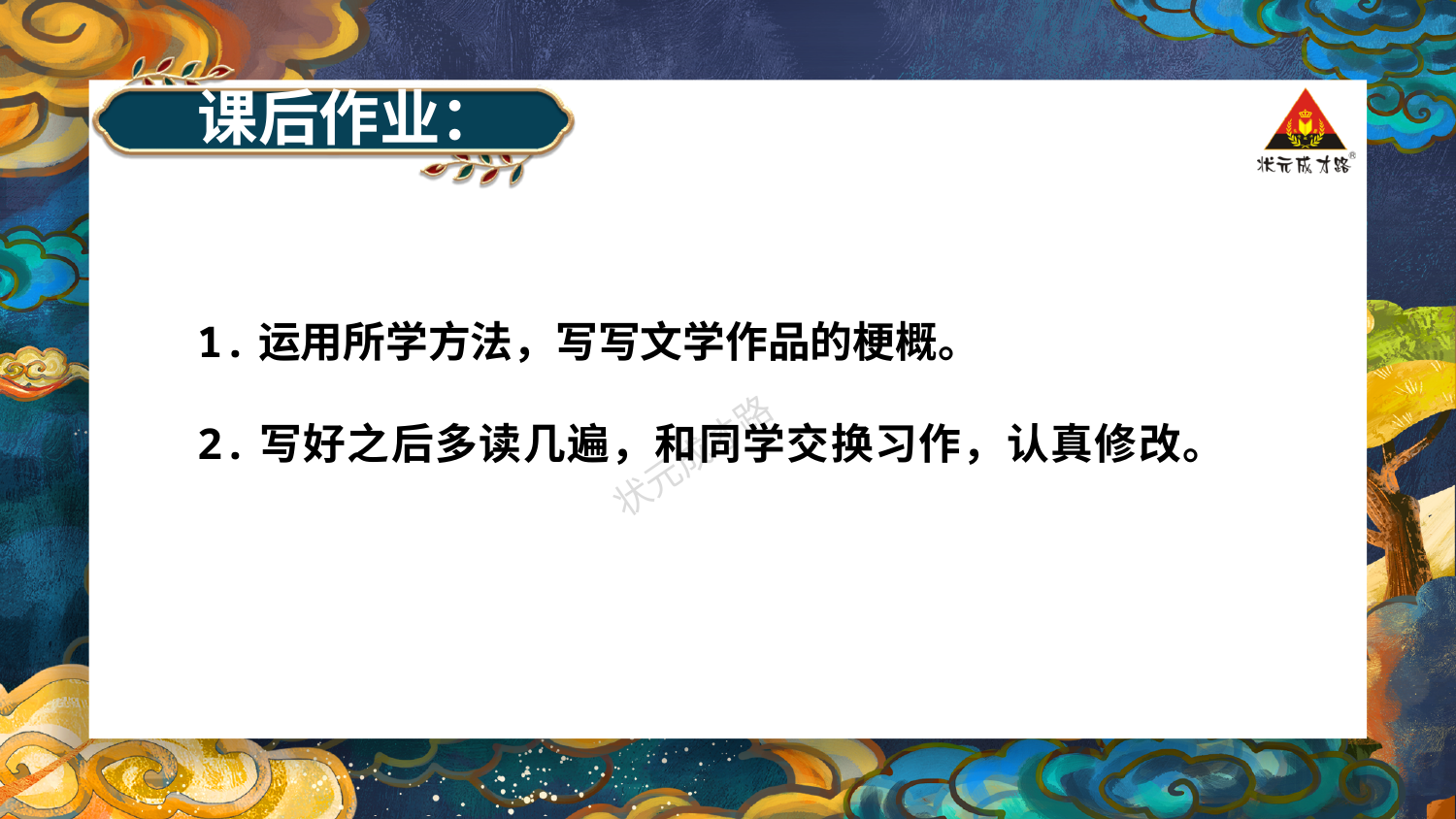

课后作业：
1.运用所学方法，写写文学作品的梗概。

2.写好之后多读几遍，和同学交换习作，认真修改。